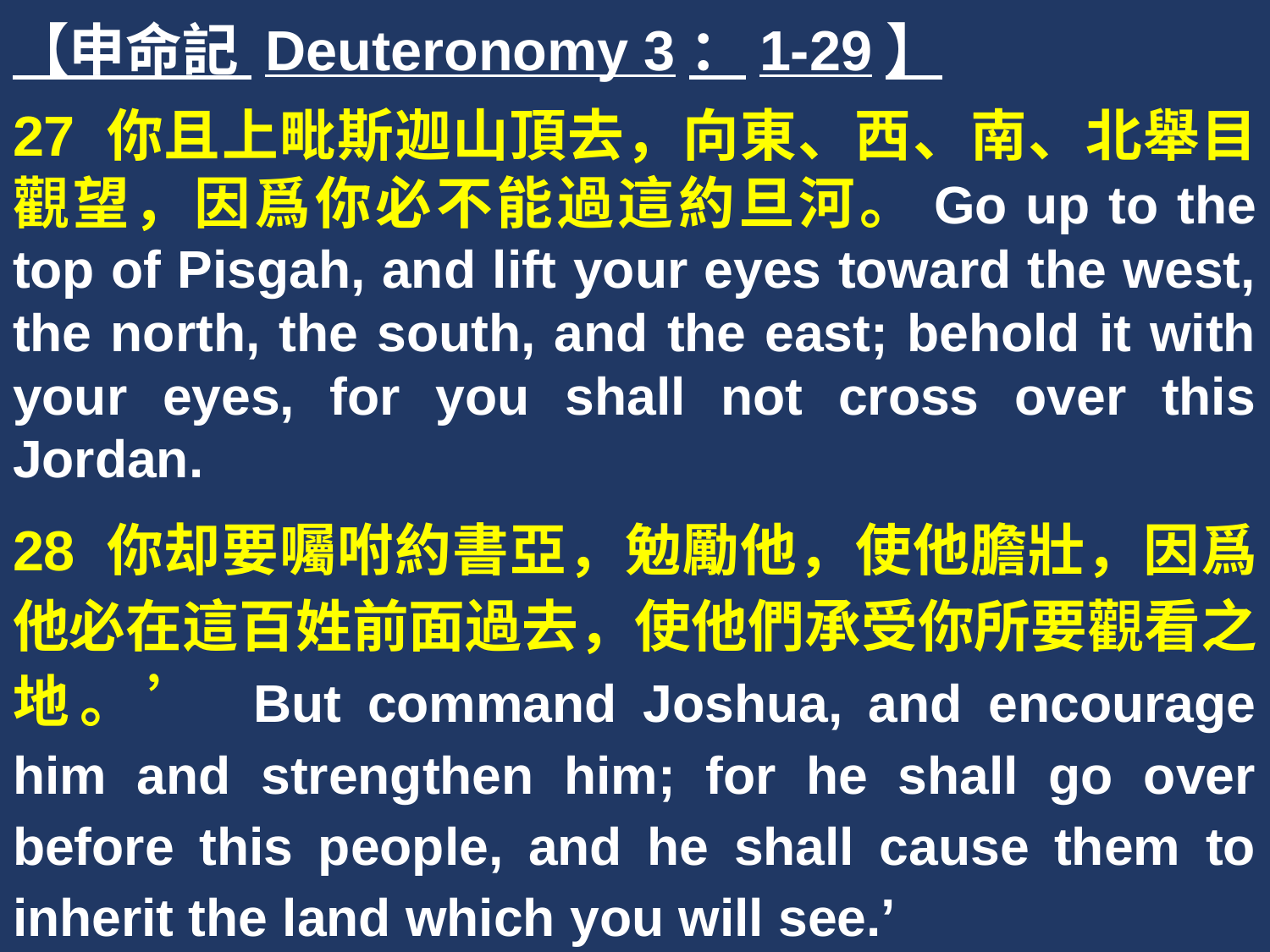

【申命記 Deuteronomy 3：1-29】
27 你且上毗斯迦山頂去，向東、西、南、北舉目觀望，因爲你必不能過這約旦河。Go up to the top of Pisgah, and lift your eyes toward the west, the north, the south, and the east; behold it with your eyes, for you shall not cross over this Jordan.
28 你却要囑咐約書亞，勉勵他，使他膽壯，因爲他必在這百姓前面過去，使他們承受你所要觀看之地。’ But command Joshua, and encourage him and strengthen him; for he shall go over before this people, and he shall cause them to inherit the land which you will see.’